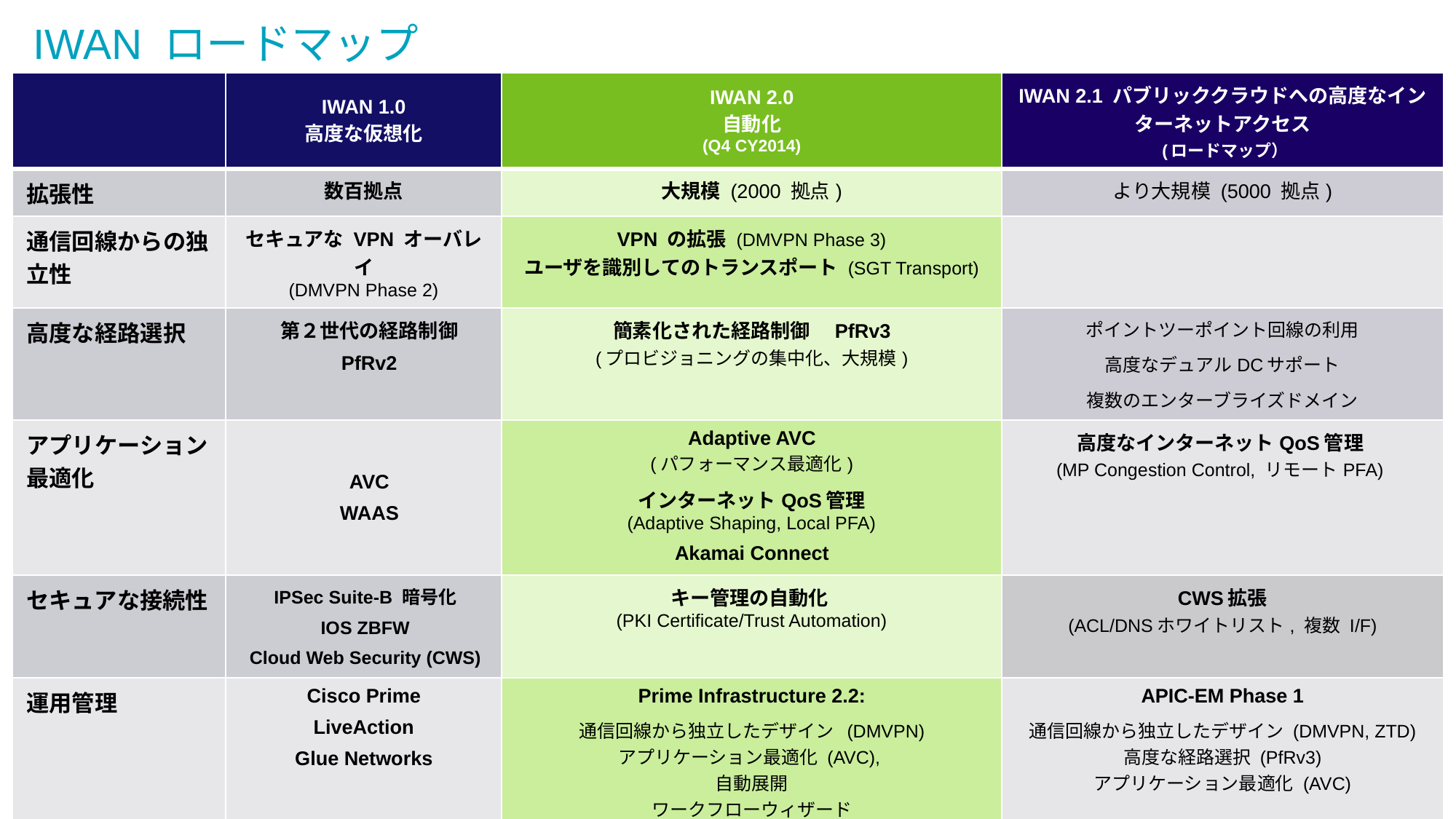

# IWAN ロードマップ
|  | IWAN 1.0 高度な仮想化 | IWAN 2.0 自動化 (Q4 CY2014) | IWAN 2.1 パブリッククラウドへの高度なインターネットアクセス (ロードマップ） |
| --- | --- | --- | --- |
| 拡張性 | 数百拠点 | 大規模 (2000 拠点) | より大規模 (5000 拠点) |
| 通信回線からの独立性 | セキュアな VPN オーバレイ (DMVPN Phase 2) | VPN の拡張 (DMVPN Phase 3) ユーザを識別してのトランスポート (SGT Transport) |  |
| 高度な経路選択 | 第２世代の経路制御 PfRv2 | 簡素化された経路制御　PfRv3 (プロビジョニングの集中化、大規模) | ポイントツーポイント回線の利用 高度なデュアルDCサポート 複数のエンターブライズドメイン |
| アプリケーション最適化 | AVC WAAS | Adaptive AVC (パフォーマンス最適化) インターネットQoS管理 (Adaptive Shaping, Local PFA) Akamai Connect | 高度なインターネットQoS管理 (MP Congestion Control, リモートPFA) |
| セキュアな接続性 | IPSec Suite-B 暗号化 IOS ZBFW Cloud Web Security (CWS) | キー管理の自動化 (PKI Certificate/Trust Automation) | CWS拡張 (ACL/DNSホワイトリスト, 複数 I/F) |
| 運用管理 | Cisco Prime LiveAction Glue Networks | Prime Infrastructure 2.2: 通信回線から独立したデザイン (DMVPN) アプリケーション最適化 (AVC), 自動展開 ワークフローウィザード | APIC-EM Phase 1 通信回線から独立したデザイン (DMVPN, ZTD) 高度な経路選択 (PfRv3) アプリケーション最適化 (AVC) |